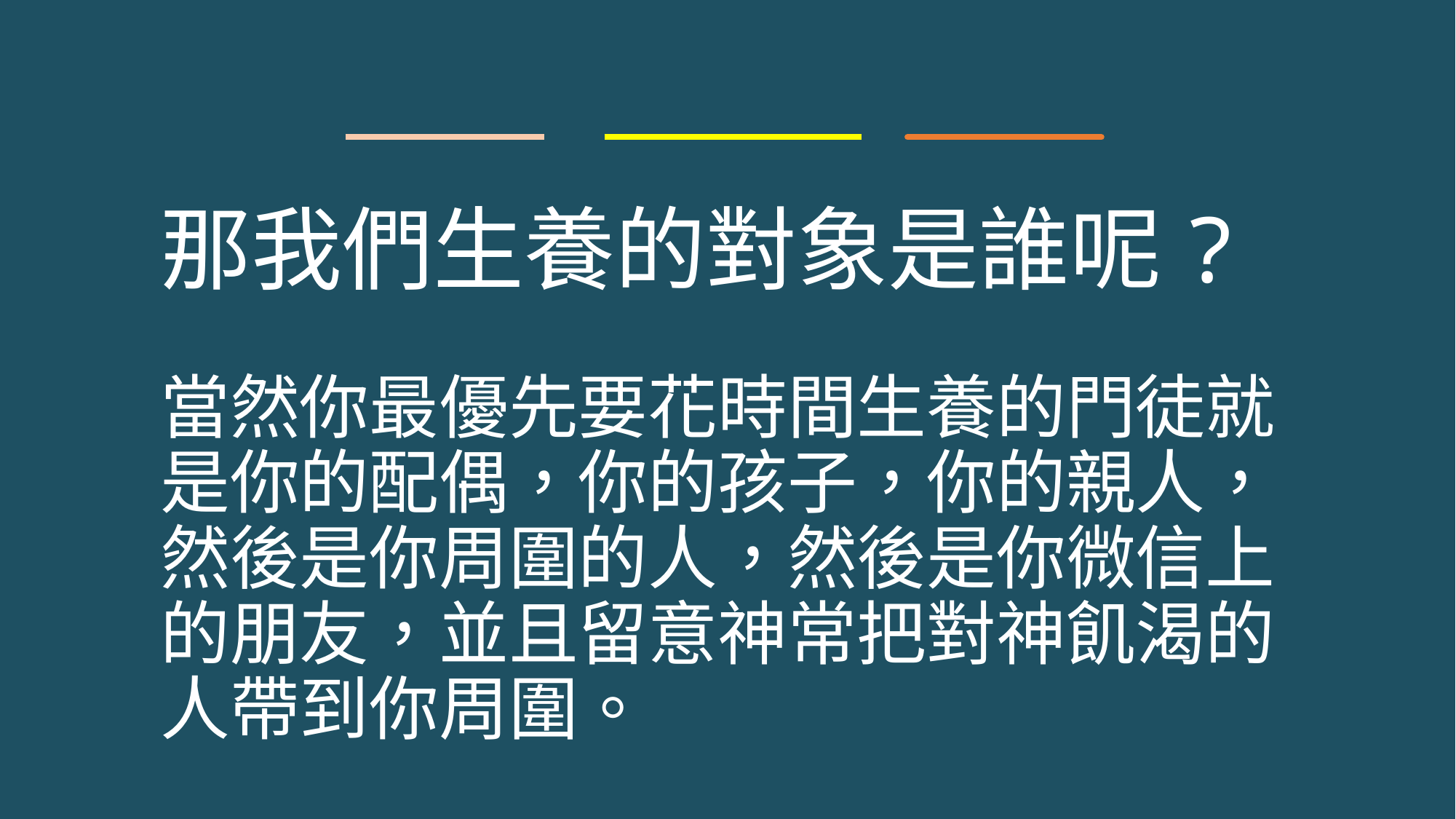

那我們生養的對象是誰呢?

當然你最優先要花時間生養的門徒就是你的配偶，你的孩子，你的親人，然後是你周圍的人，然後是你微信上的朋友，並且留意神常把對神飢渴的人帶到你周圍。